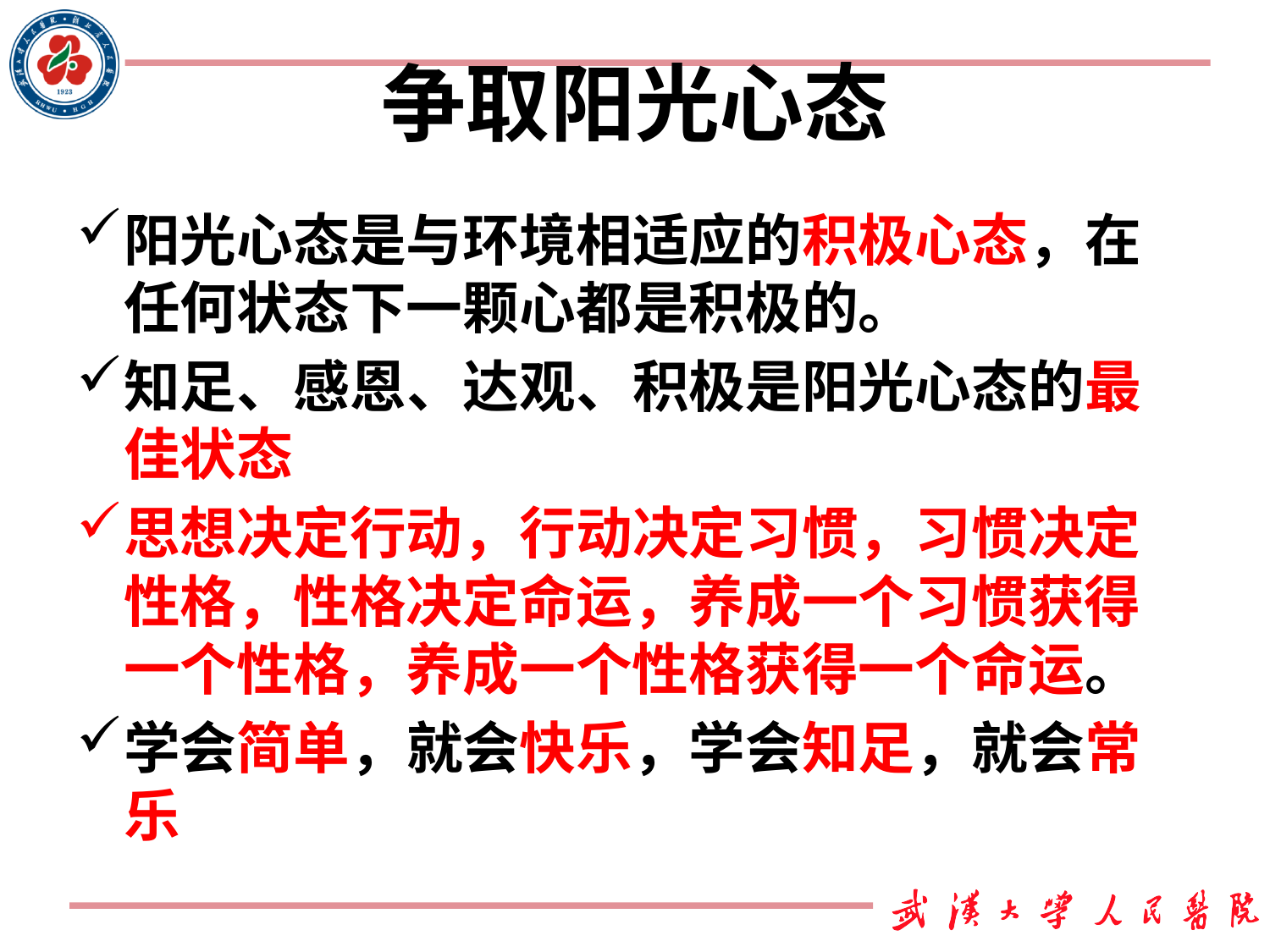

# 争取阳光心态
阳光心态是与环境相适应的积极心态，在任何状态下一颗心都是积极的。
知足、感恩、达观、积极是阳光心态的最佳状态
思想决定行动，行动决定习惯，习惯决定性格，性格决定命运，养成一个习惯获得一个性格，养成一个性格获得一个命运。
学会简单，就会快乐，学会知足，就会常乐